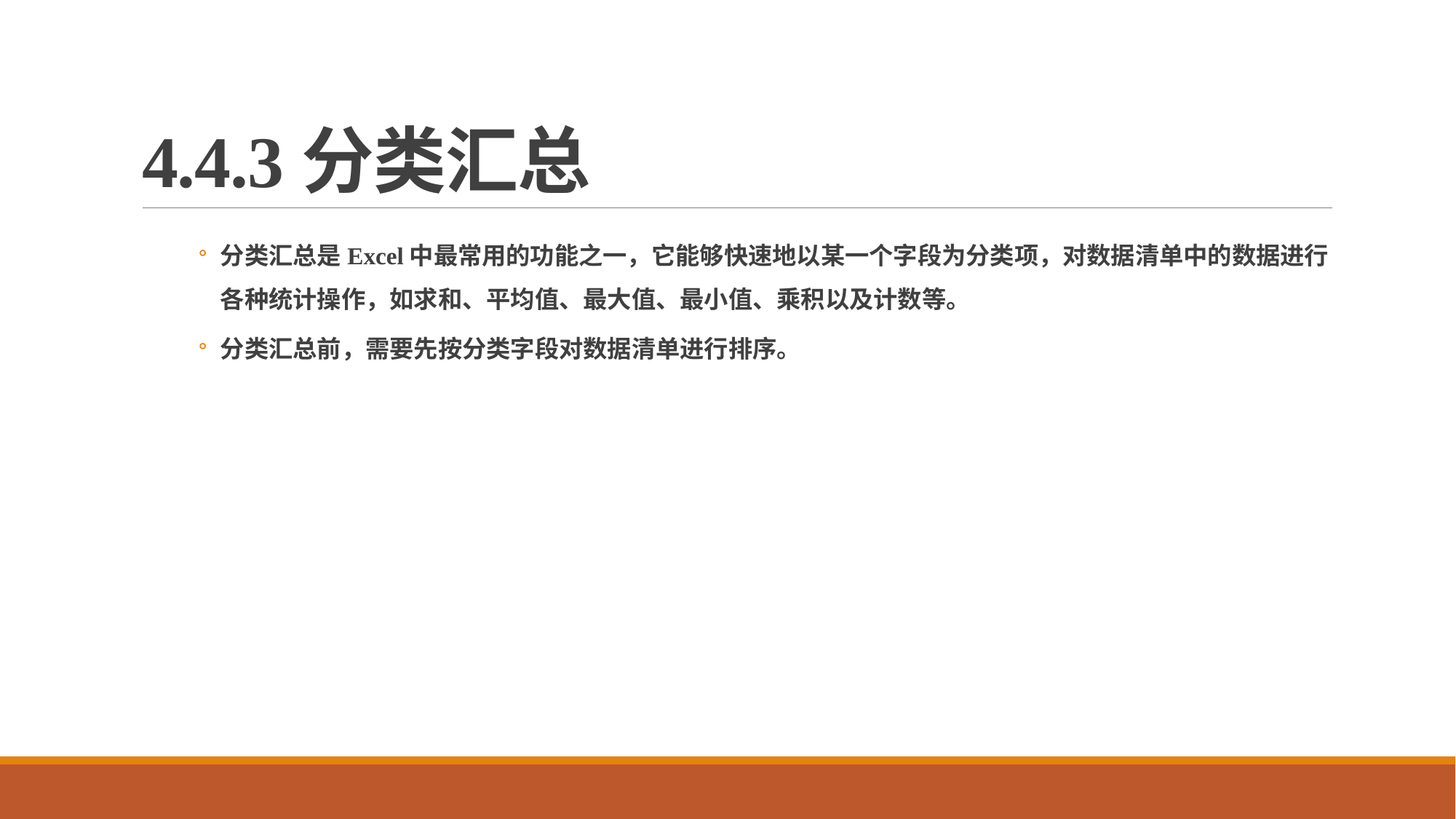

# 4.4.3分类汇总
分类汇总是Excel中最常用的功能之一，它能够快速地以某一个字段为分类项，对数据清单中的数据进行各种统计操作，如求和、平均值、最大值、最小值、乘积以及计数等。
分类汇总前，需要先按分类字段对数据清单进行排序。